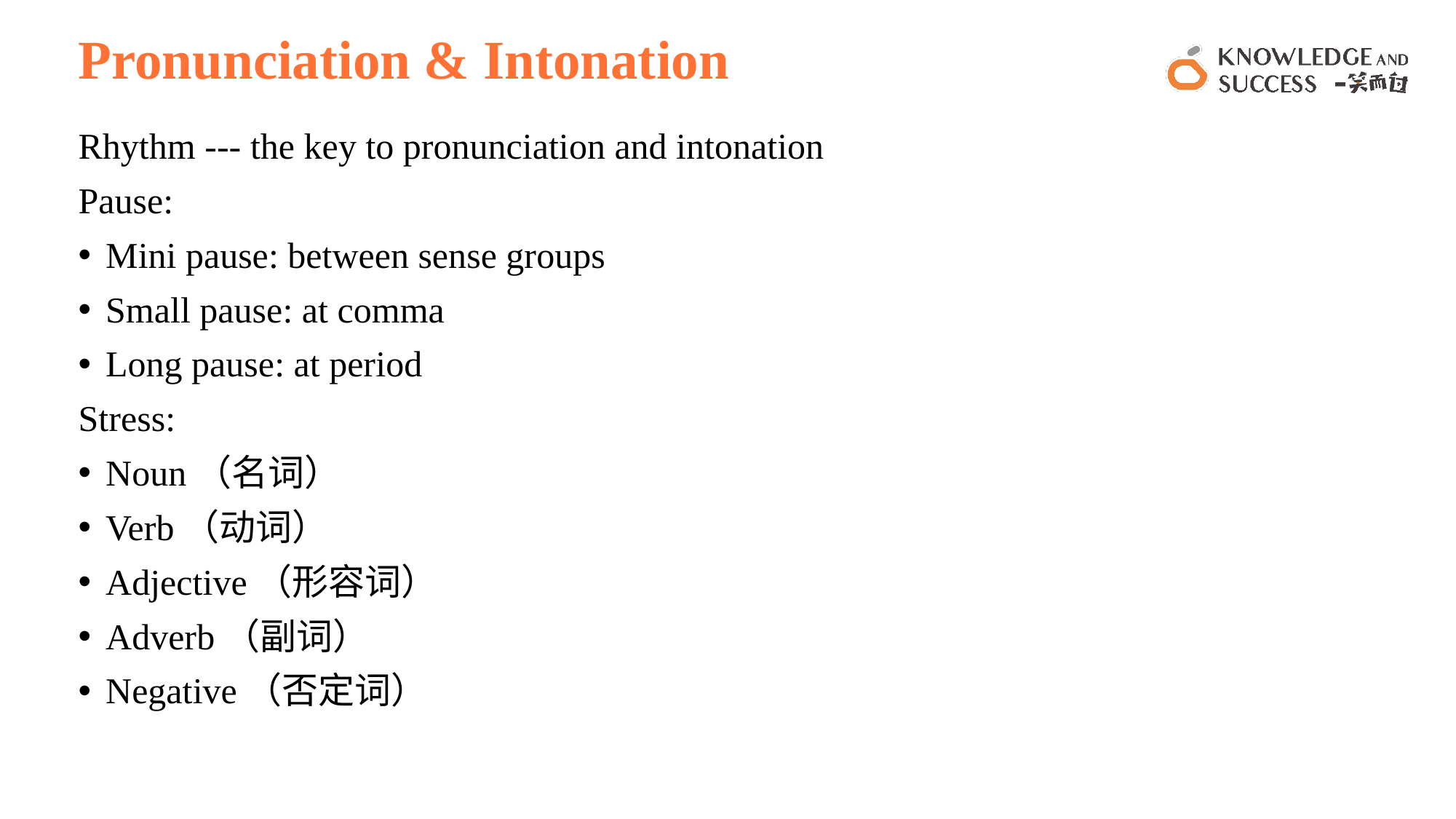

# Pronunciation & Intonation
Rhythm --- the key to pronunciation and intonation
Pause:
Mini pause: between sense groups
Small pause: at comma
Long pause: at period
Stress:
Noun（名词）
Verb（动词）
Adjective（形容词）
Adverb（副词）
Negative（否定词）